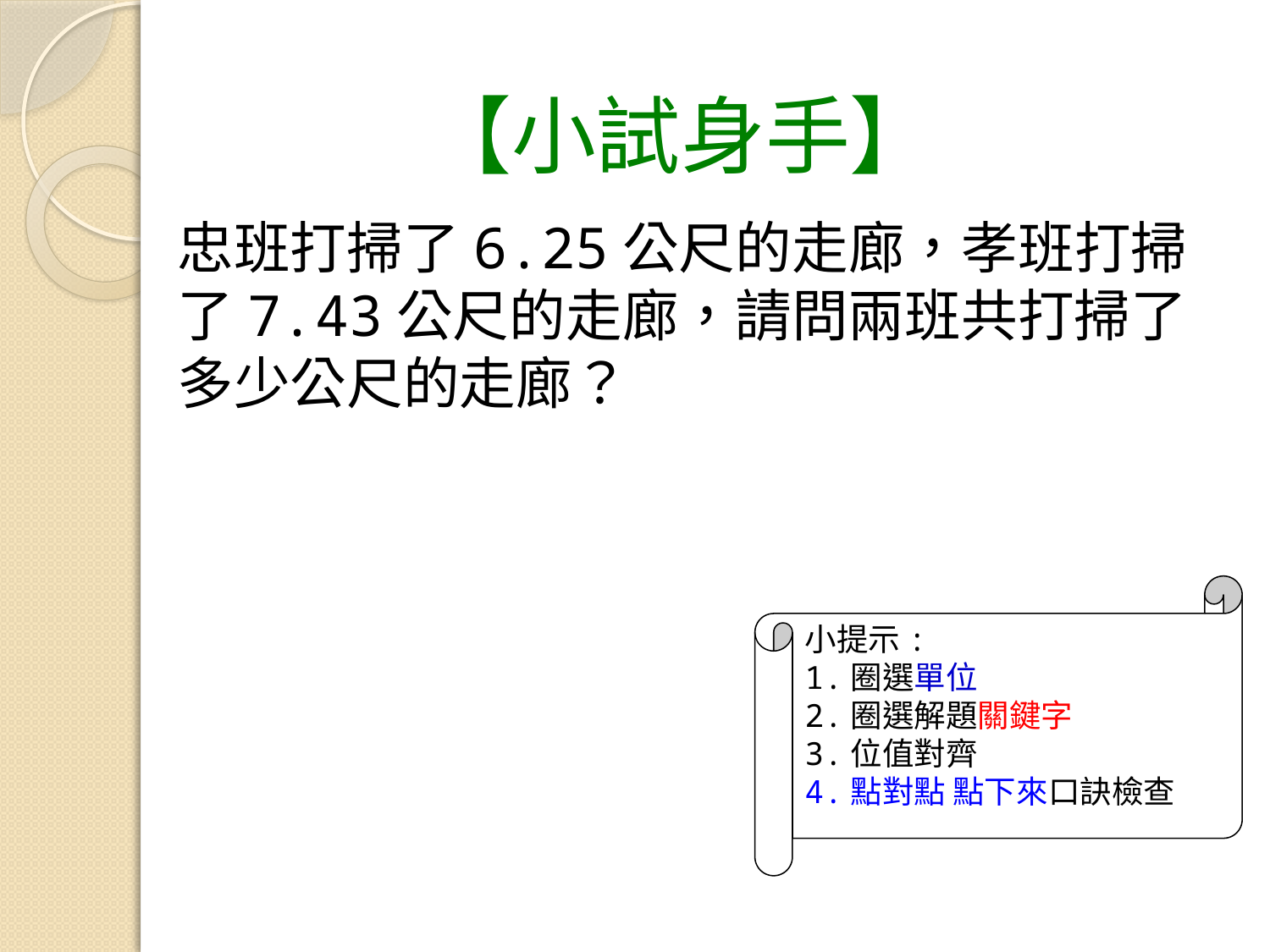

【小試身手】
忠班打掃了6.25公尺的走廊，孝班打掃了7.43公尺的走廊，請問兩班共打掃了多少公尺的走廊？
小提示:
1.圈選單位
2.圈選解題關鍵字
3.位值對齊
4.點對點 點下來口訣檢查